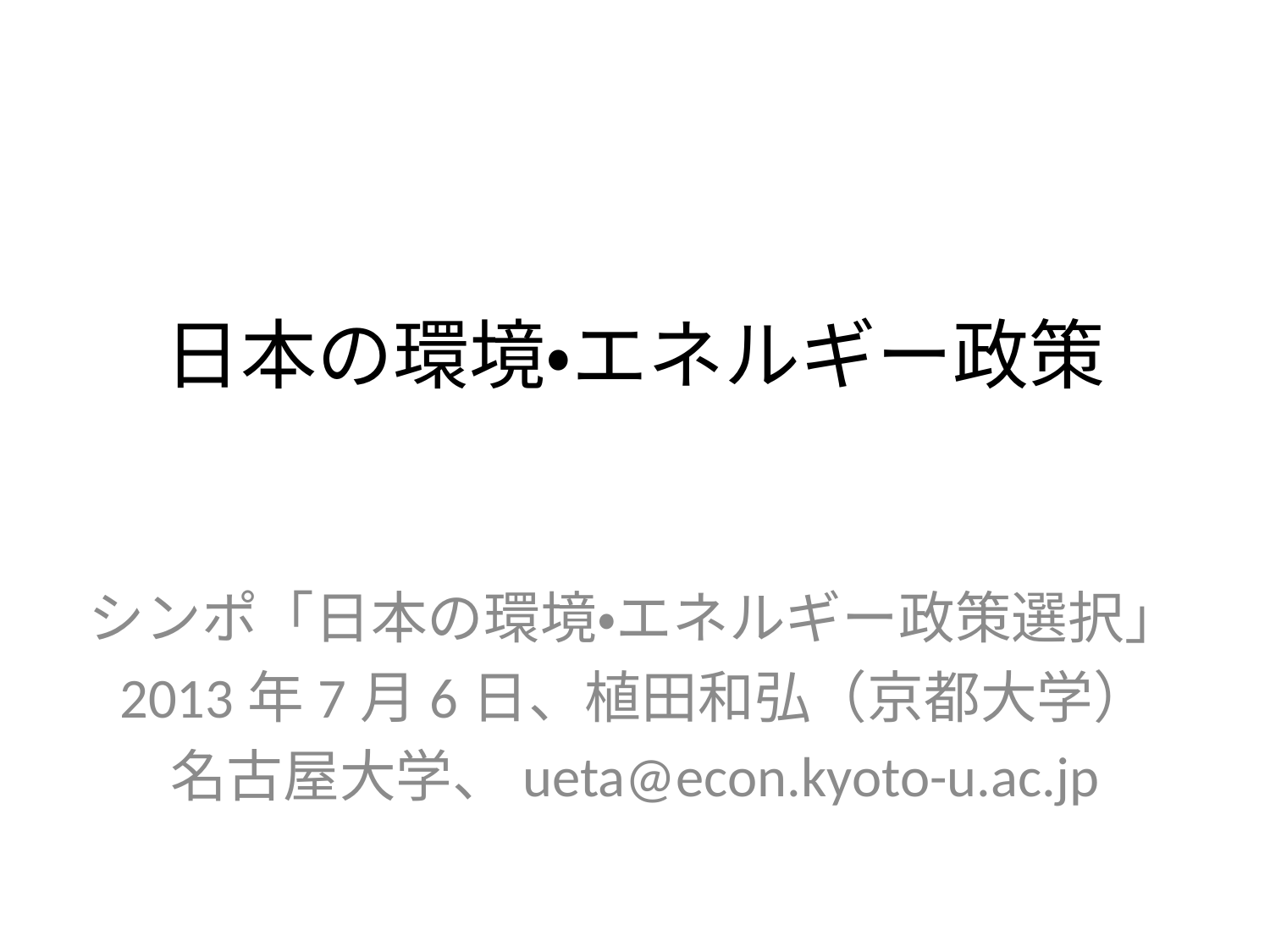

# 日本の環境・エネルギー政策
シンポ「日本の環境・エネルギー政策選択」
2013年7月6日、植田和弘（京都大学）
名古屋大学、ueta@econ.kyoto-u.ac.jp